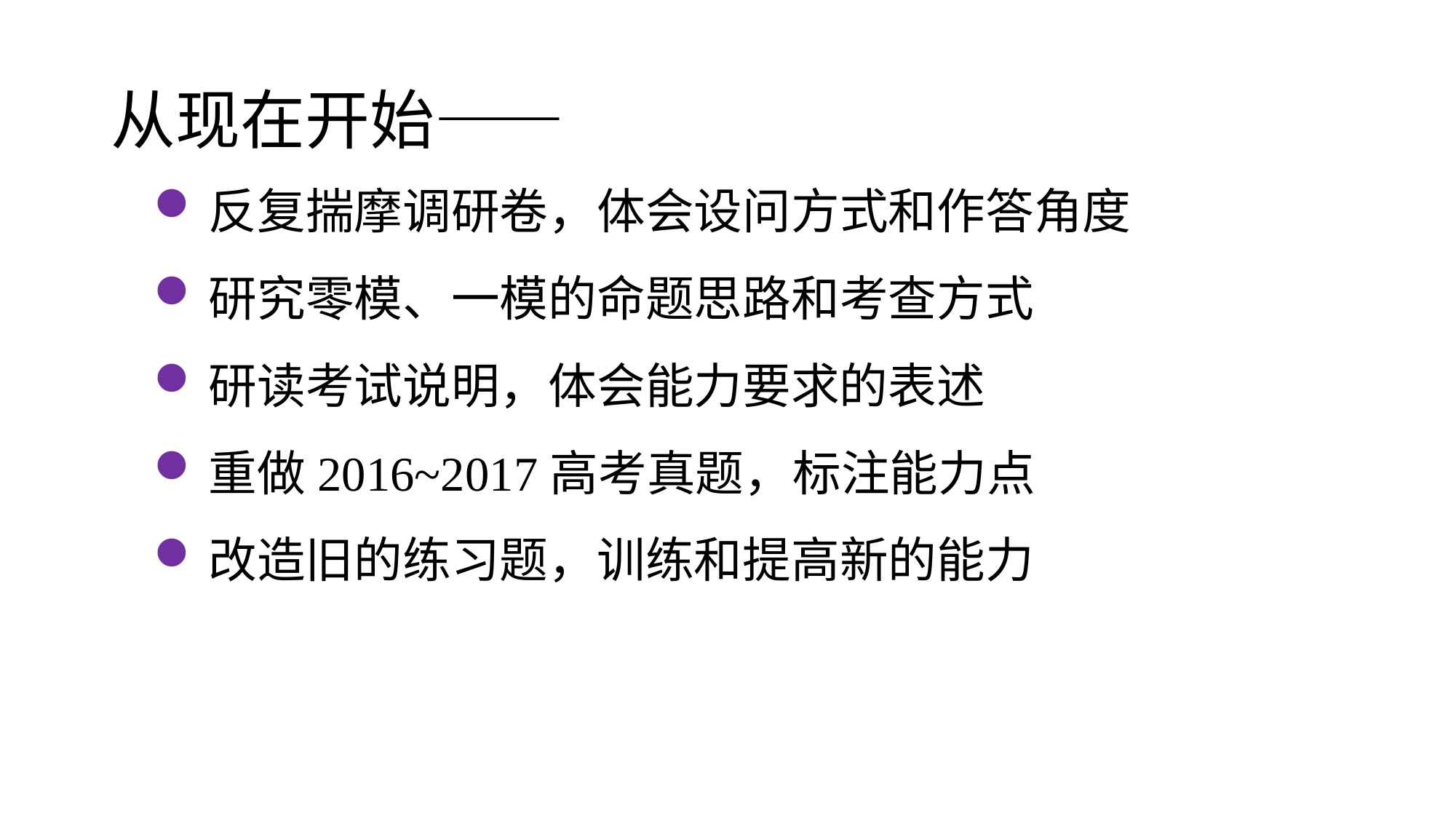

# 从现在开始——
反复揣摩调研卷，体会设问方式和作答角度
研究零模、一模的命题思路和考查方式
研读考试说明，体会能力要求的表述
重做2016~2017高考真题，标注能力点
改造旧的练习题，训练和提高新的能力